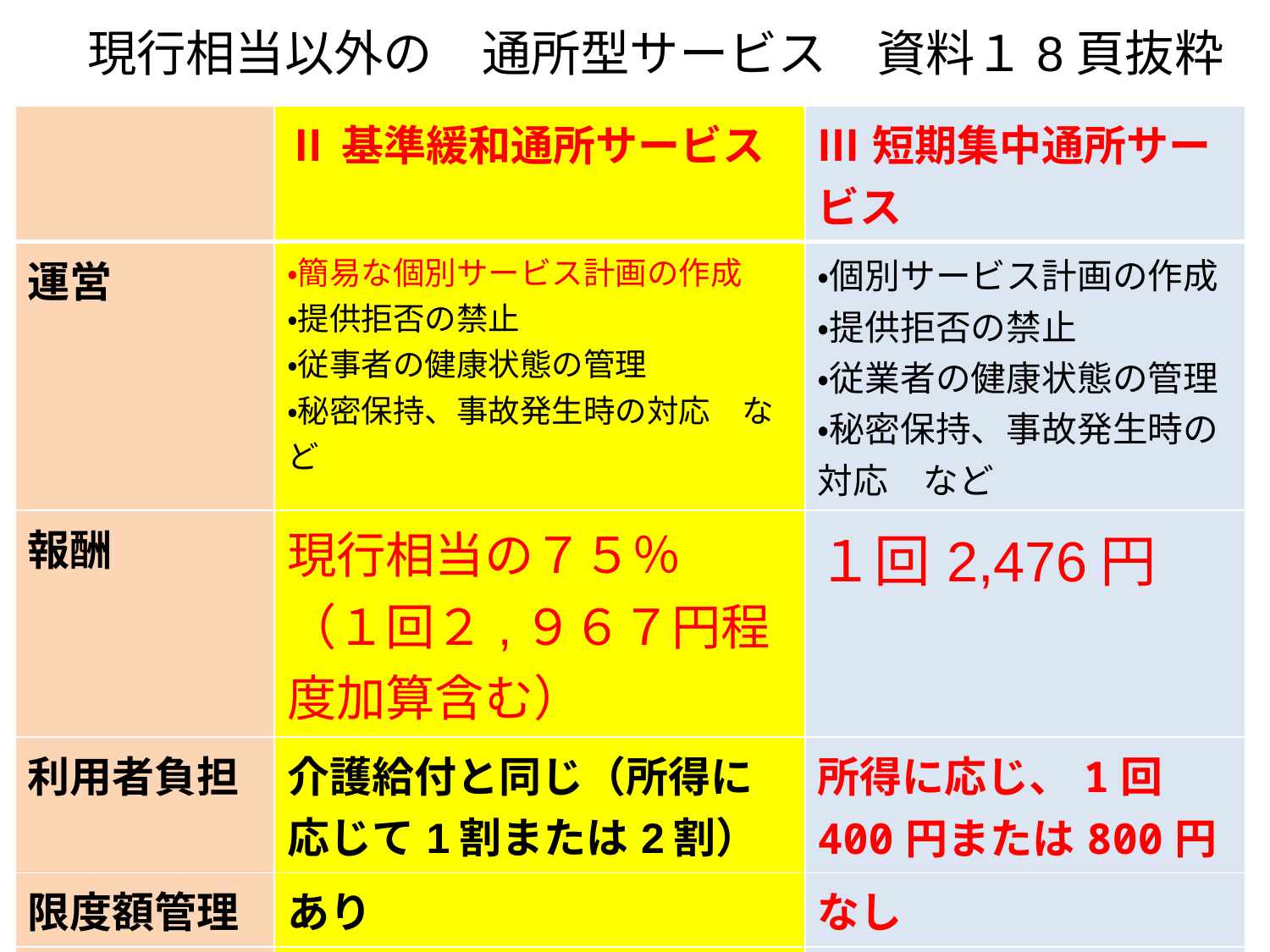

現行相当以外の　通所型サービス　資料１8頁抜粋
|  | Ⅱ基準緩和通所サービス | Ⅲ短期集中通所サービス |
| --- | --- | --- |
| 運営 | ・簡易な個別サービス計画の作成 ・提供拒否の禁止 ・従事者の健康状態の管理 ・秘密保持、事故発生時の対応　など | ・個別サービス計画の作成 ・提供拒否の禁止 ・従業者の健康状態の管理 ・秘密保持、事故発生時の対応　など |
| 報酬 | 現行相当の７５％ （１回２,９６７円程度加算含む） | １回2,476円 |
| 利用者負担 | 介護給付と同じ（所得に応じて1割または2割） | 所得に応じ、1回400円または800円 |
| 限度額管理 | あり | なし |
| 請求・支払い | 国保連経由で審査・支払い | 市で審査・支払い |